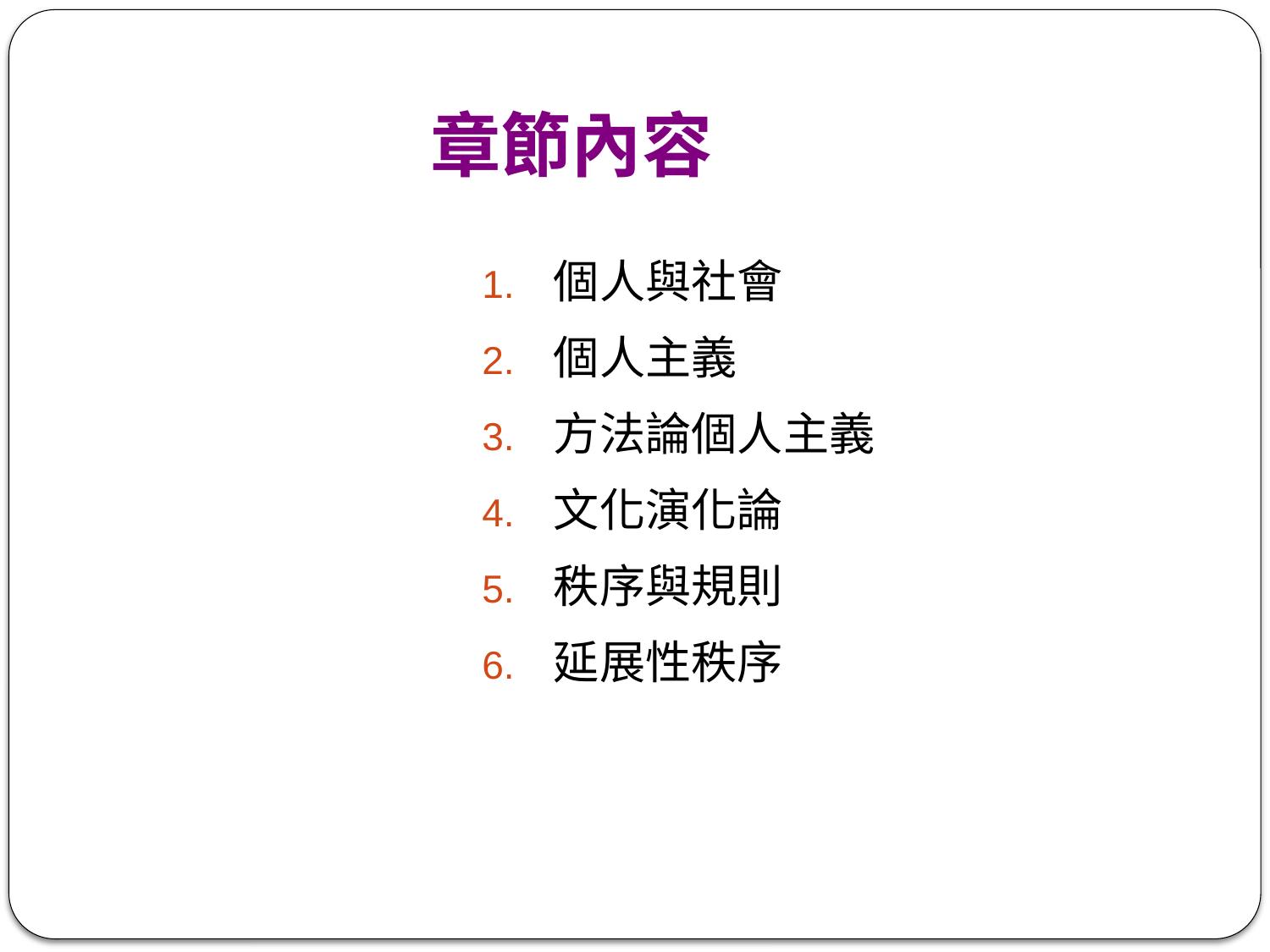

章節內容
個人與社會
個人主義
方法論個人主義
文化演化論
秩序與規則
延展性秩序
2